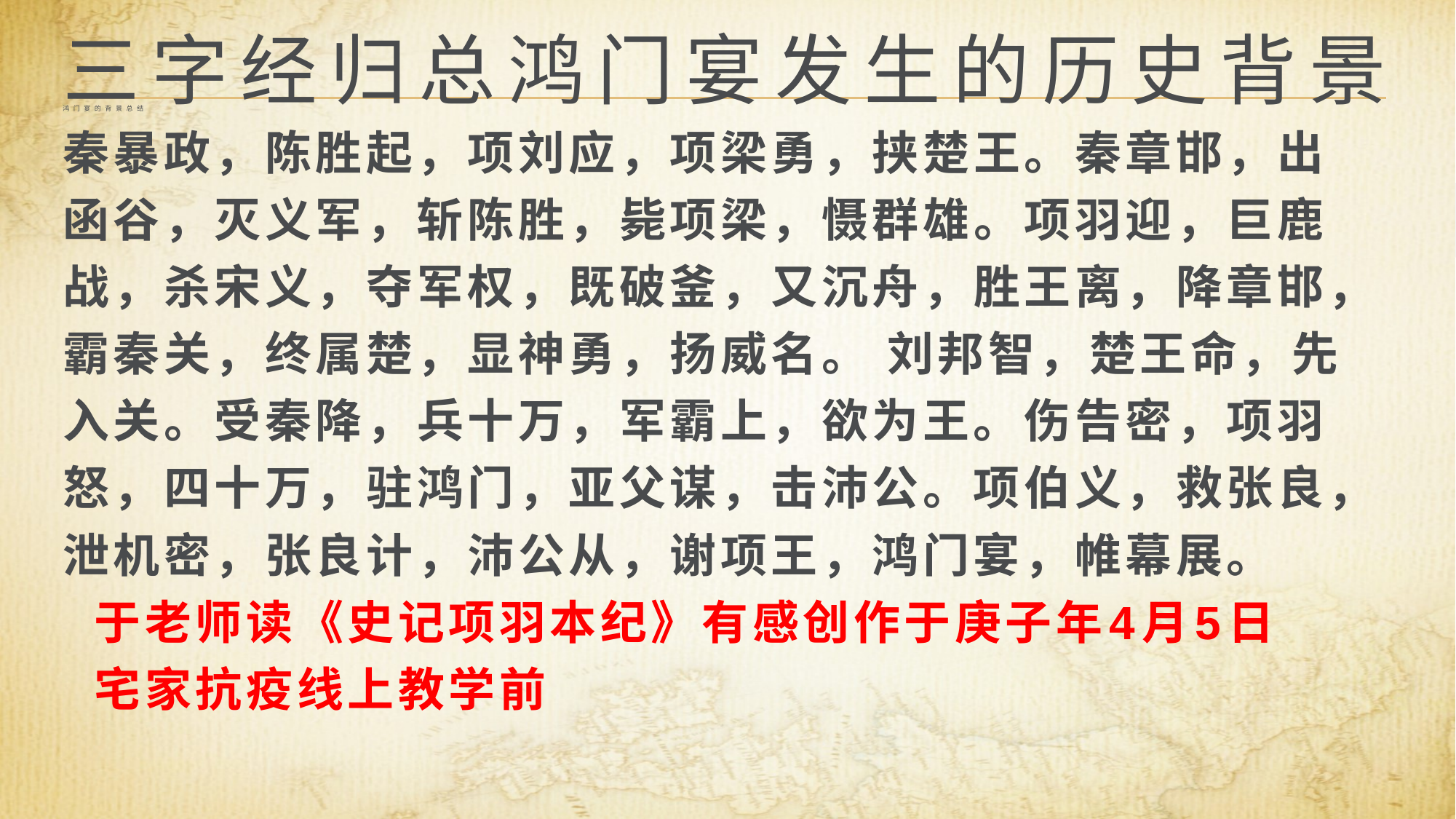

三字经归总鸿门宴发生的历史背景
鸿门宴的背景总结
秦暴政，陈胜起，项刘应，项梁勇，挟楚王。秦章邯，出函谷，灭义军，斩陈胜，毙项梁，慑群雄。项羽迎，巨鹿战，杀宋义，夺军权，既破釜，又沉舟，胜王离，降章邯，霸秦关，终属楚，显神勇，扬威名。 刘邦智，楚王命，先入关。受秦降，兵十万，军霸上，欲为王。伤告密，项羽怒，四十万，驻鸿门，亚父谋，击沛公。项伯义，救张良，泄机密，张良计，沛公从，谢项王，鸿门宴，帷幕展。
  于老师读《史记项羽本纪》有感创作于庚子年4月5日
  宅家抗疫线上教学前